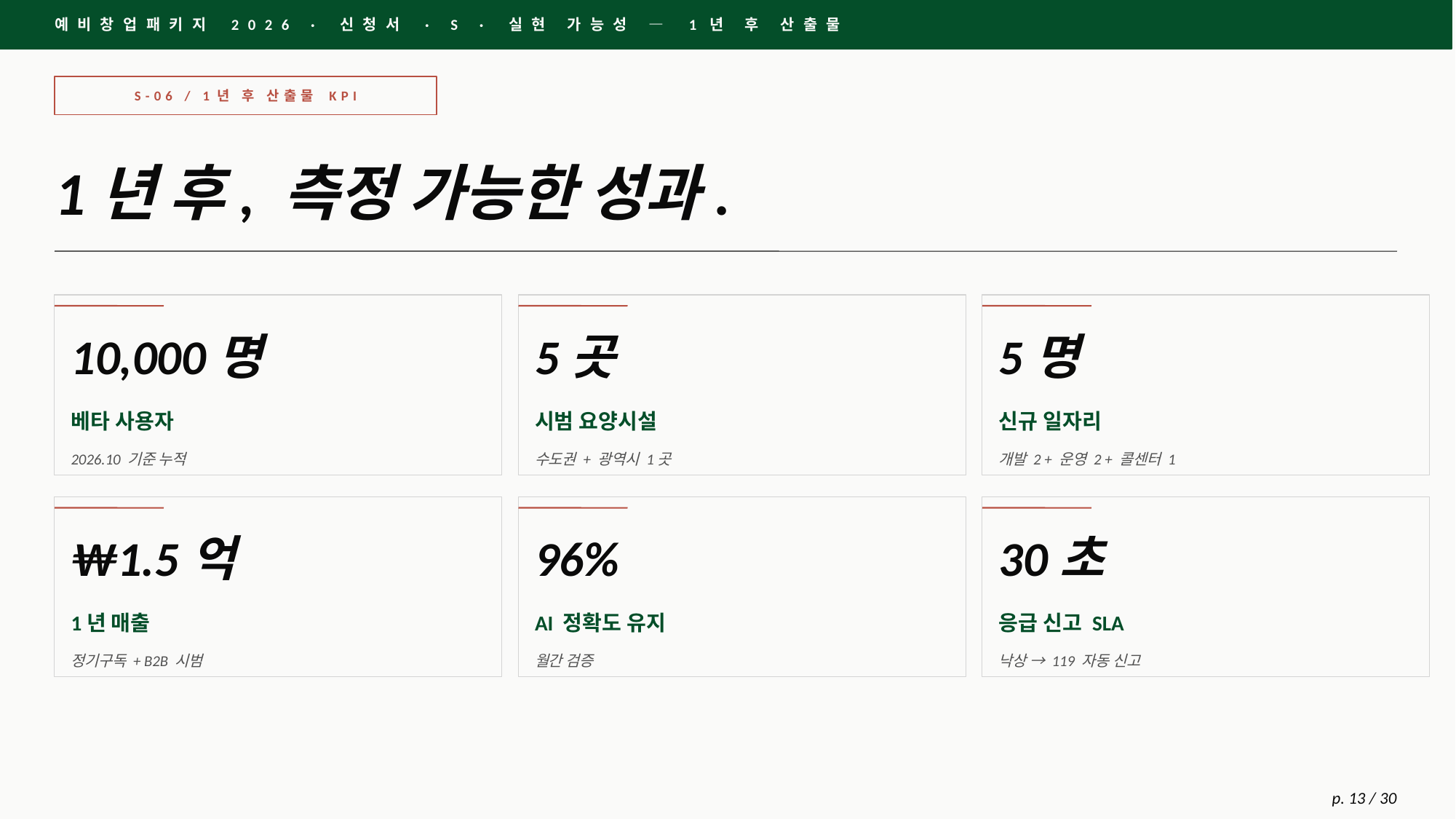

예비창업패키지 2026 · 신청서 · S · 실현 가능성 — 1년 후 산출물

S-06 / 1년 후 산출물 KPI
1년 후, 측정 가능한 성과.

10,000명
5곳
5명
베타 사용자
시범 요양시설
신규 일자리
2026.10 기준 누적
수도권 + 광역시 1곳
개발 2 + 운영 2 + 콜센터 1

₩1.5억
96%
30초
1년 매출
AI 정확도 유지
응급 신고 SLA
정기구독 + B2B 시범
월간 검증
낙상 → 119 자동 신고
p. 13 / 30